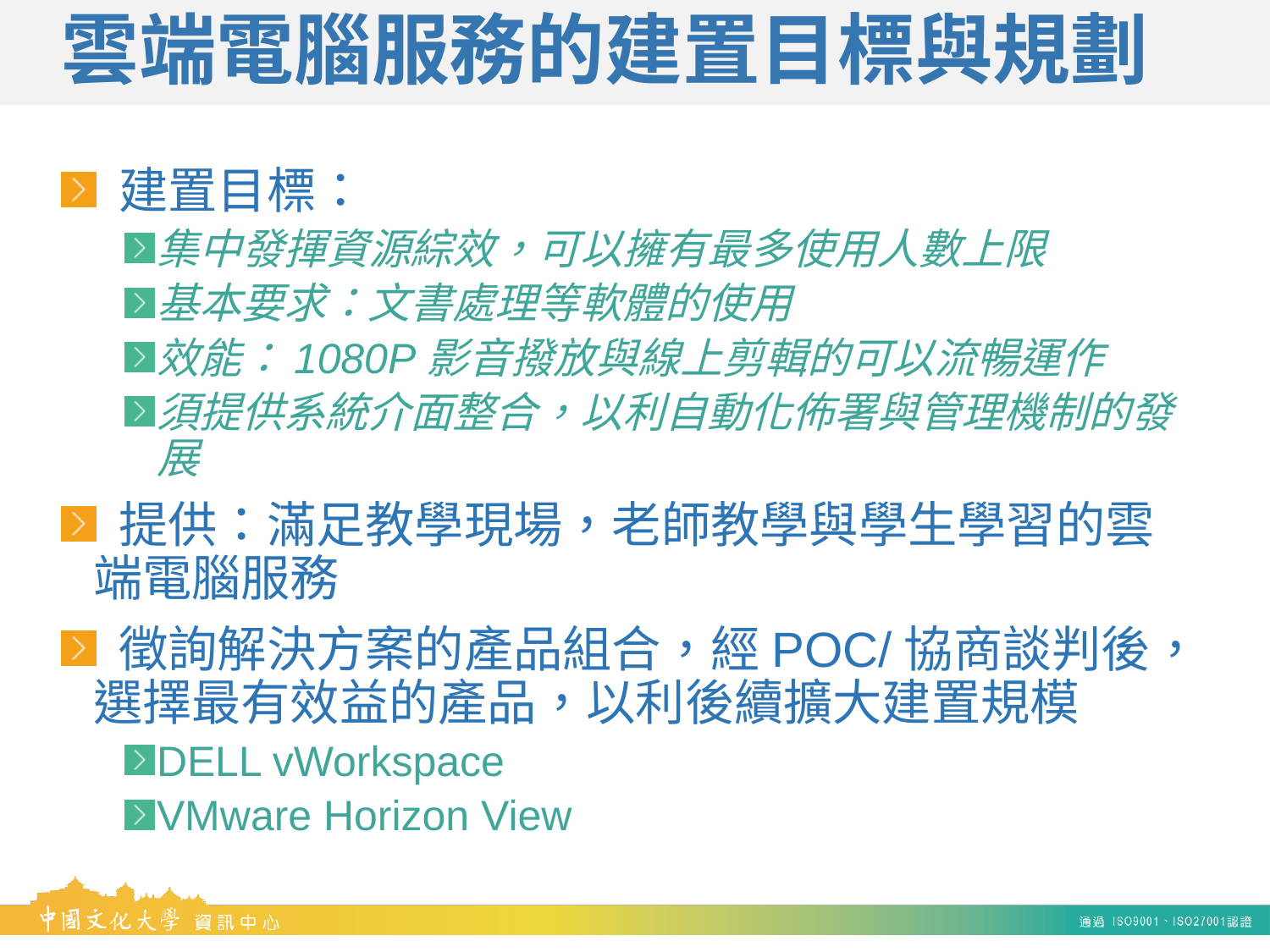

# 雲端電腦服務的建置目標與規劃
 建置目標：
集中發揮資源綜效，可以擁有最多使用人數上限
基本要求：文書處理等軟體的使用
效能：1080P影音撥放與線上剪輯的可以流暢運作
須提供系統介面整合，以利自動化佈署與管理機制的發展
 提供：滿足教學現場，老師教學與學生學習的雲端電腦服務
 徵詢解決方案的產品組合，經POC/協商談判後，選擇最有效益的產品，以利後續擴大建置規模
DELL vWorkspace
VMware Horizon View